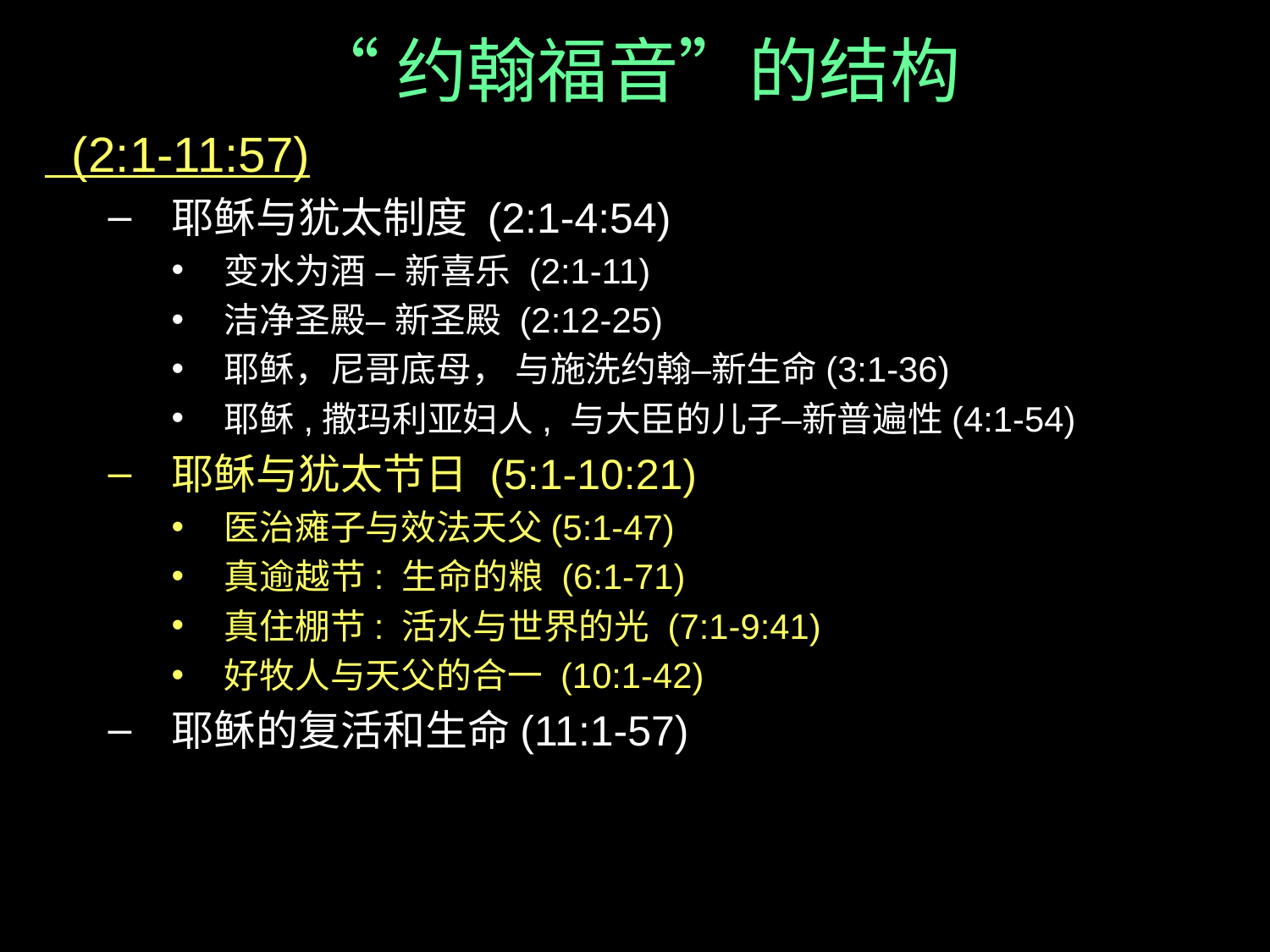

# “约翰福音”的结构
  (2:1-11:57)
耶稣与犹太制度 (2:1-4:54)
变水为酒 – 新喜乐 (2:1-11)
洁净圣殿– 新圣殿 (2:12-25)
耶稣，尼哥底母， 与施洗约翰–新生命(3:1-36)
耶稣,撒玛利亚妇人, 与大臣的儿子–新普遍性(4:1-54)
耶稣与犹太节日 (5:1-10:21)
医治瘫子与效法天父(5:1-47)
真逾越节: 生命的粮 (6:1-71)
真住棚节: 活水与世界的光 (7:1-9:41)
好牧人与天父的合一 (10:1-42)
耶稣的复活和生命(11:1-57)